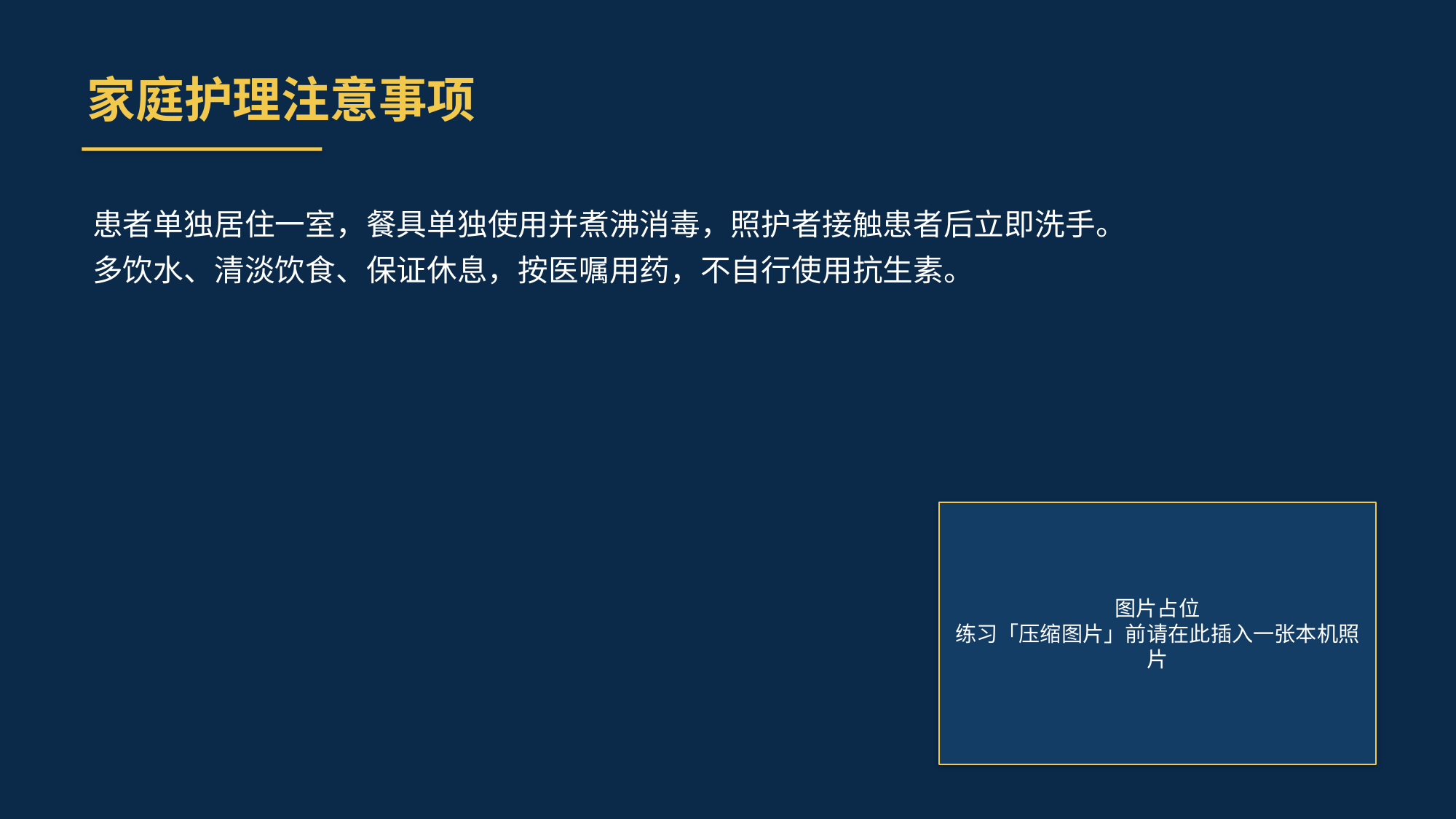

家庭护理注意事项

患者单独居住一室，餐具单独使用并煮沸消毒，照护者接触患者后立即洗手。
多饮水、清淡饮食、保证休息，按医嘱用药，不自行使用抗生素。
图片占位
练习「压缩图片」前请在此插入一张本机照片